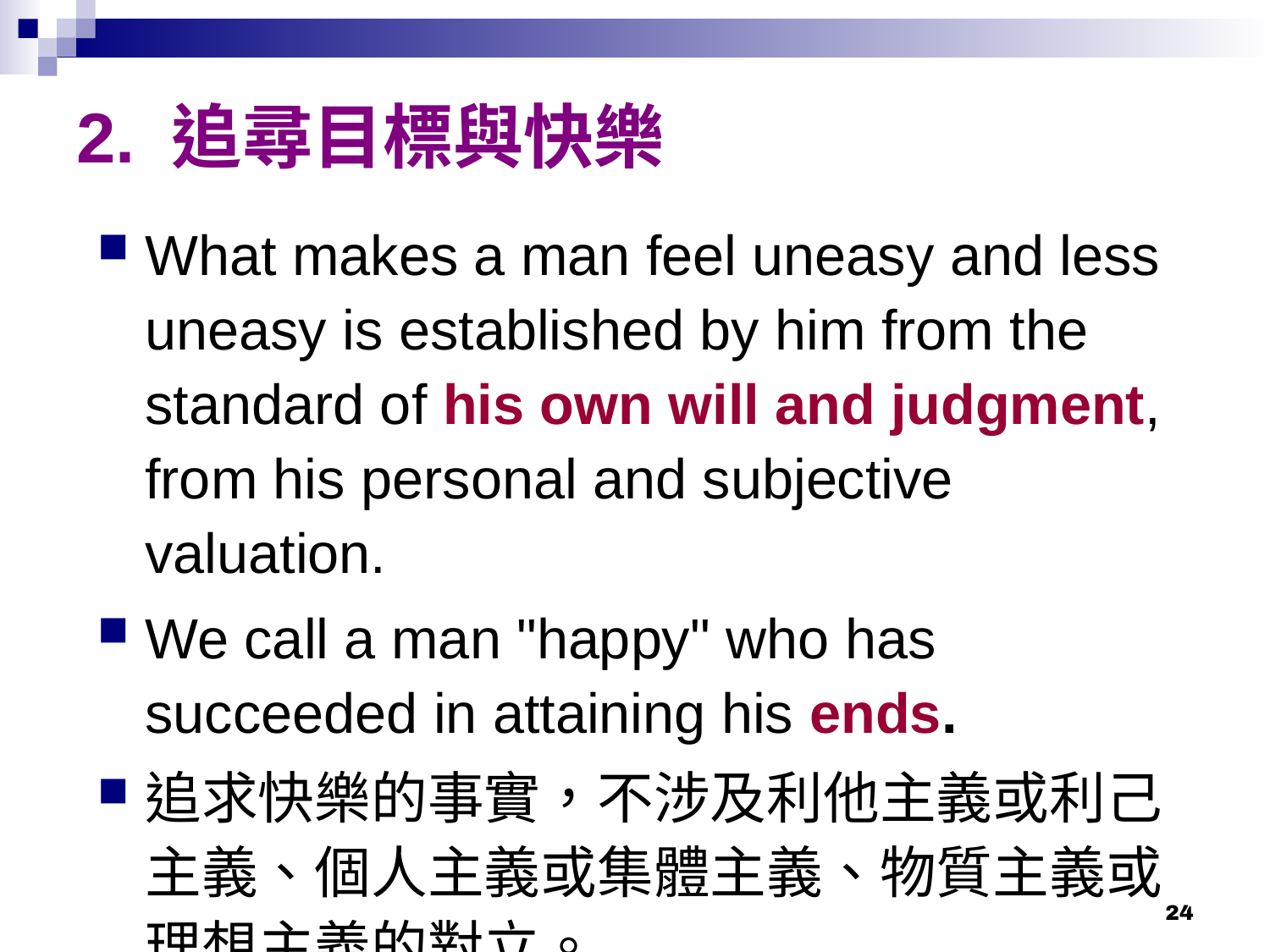

# 2. 追尋目標與快樂
What makes a man feel uneasy and less uneasy is established by him from the standard of his own will and judgment, from his personal and subjective valuation.
We call a man "happy" who has succeeded in attaining his ends.
追求快樂的事實，不涉及利他主義或利己主義、個人主義或集體主義、物質主義或理想主義的對立。
24